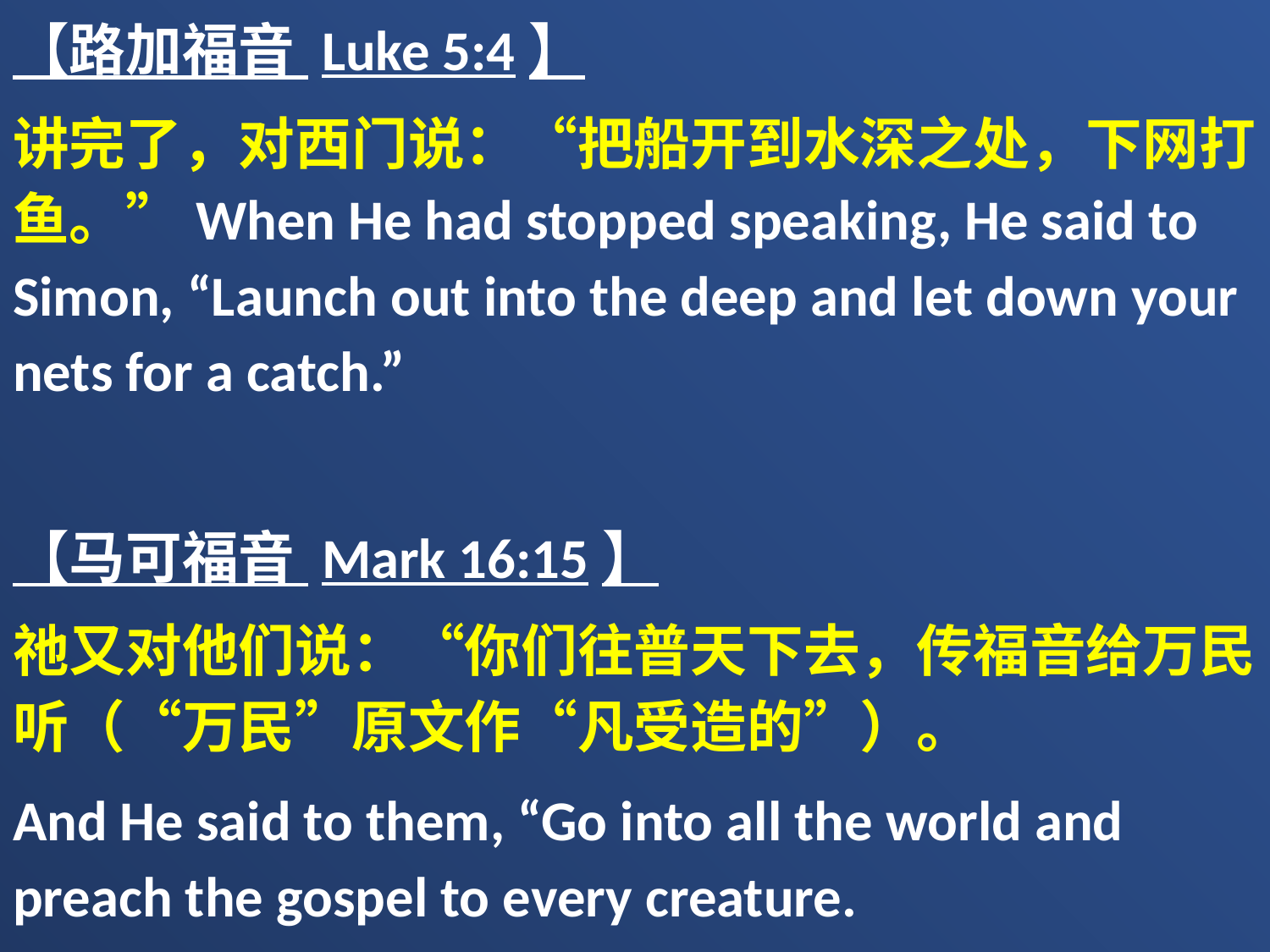

【路加福音 Luke 5:4】
讲完了，对西门说：“把船开到水深之处，下网打鱼。”When He had stopped speaking, He said to Simon, “Launch out into the deep and let down your nets for a catch.”

【马可福音 Mark 16:15】
祂又对他们说：“你们往普天下去，传福音给万民听（“万民”原文作“凡受造的”）。
And He said to them, “Go into all the world and preach the gospel to every creature.